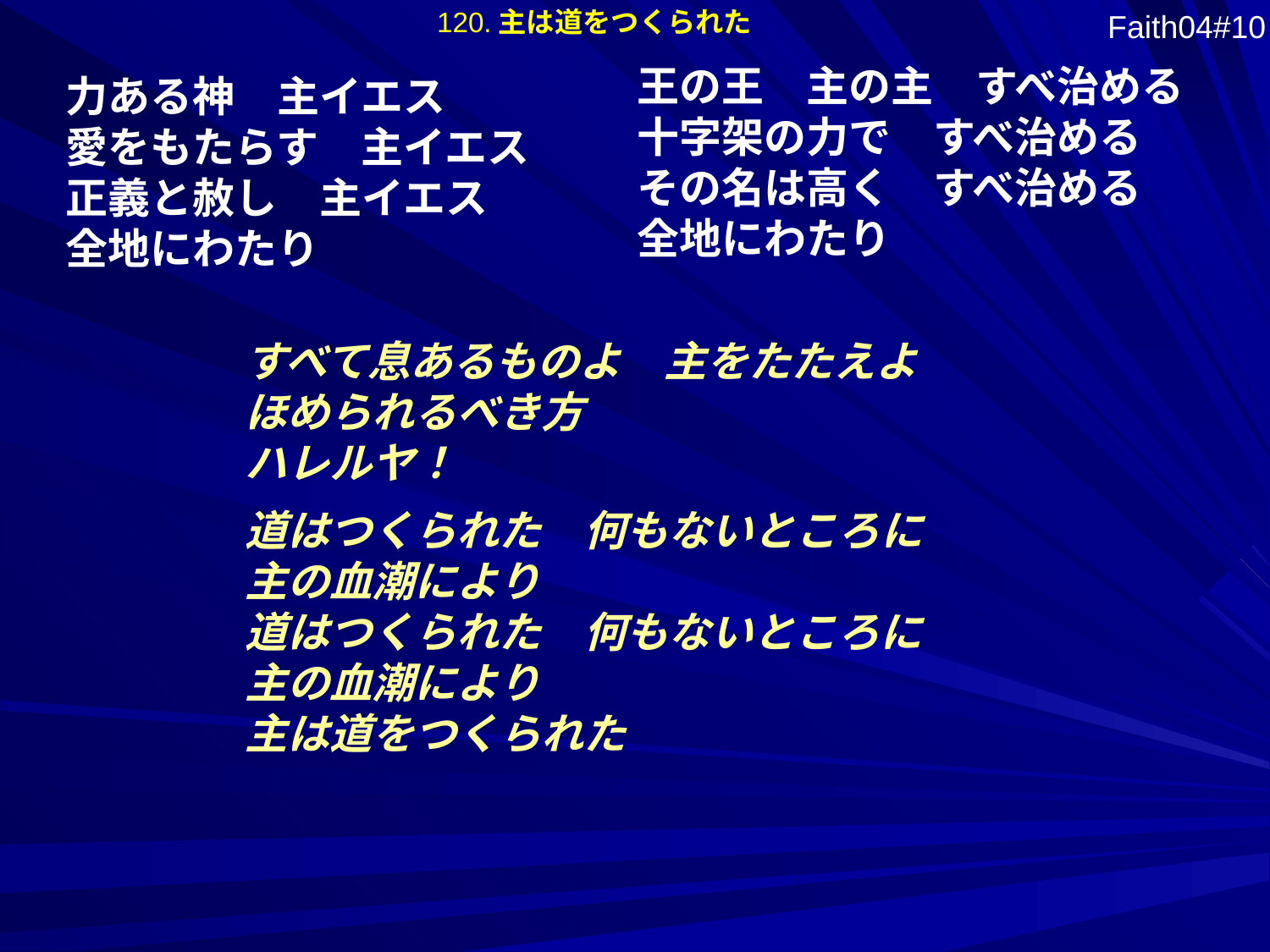

120.主は道をつくられた
Faith04#10
王の王　主の主　すべ治める
十字架の力で　すべ治める
その名は高く　すべ治める
全地にわたり
力ある神　主イエス
愛をもたらす　主イエス
正義と赦し　主イエス
全地にわたり
すべて息あるものよ　主をたたえよ
ほめられるべき方
ハレルヤ！

道はつくられた　何もないところに
主の血潮により
道はつくられた　何もないところに
主の血潮により
主は道をつくられた